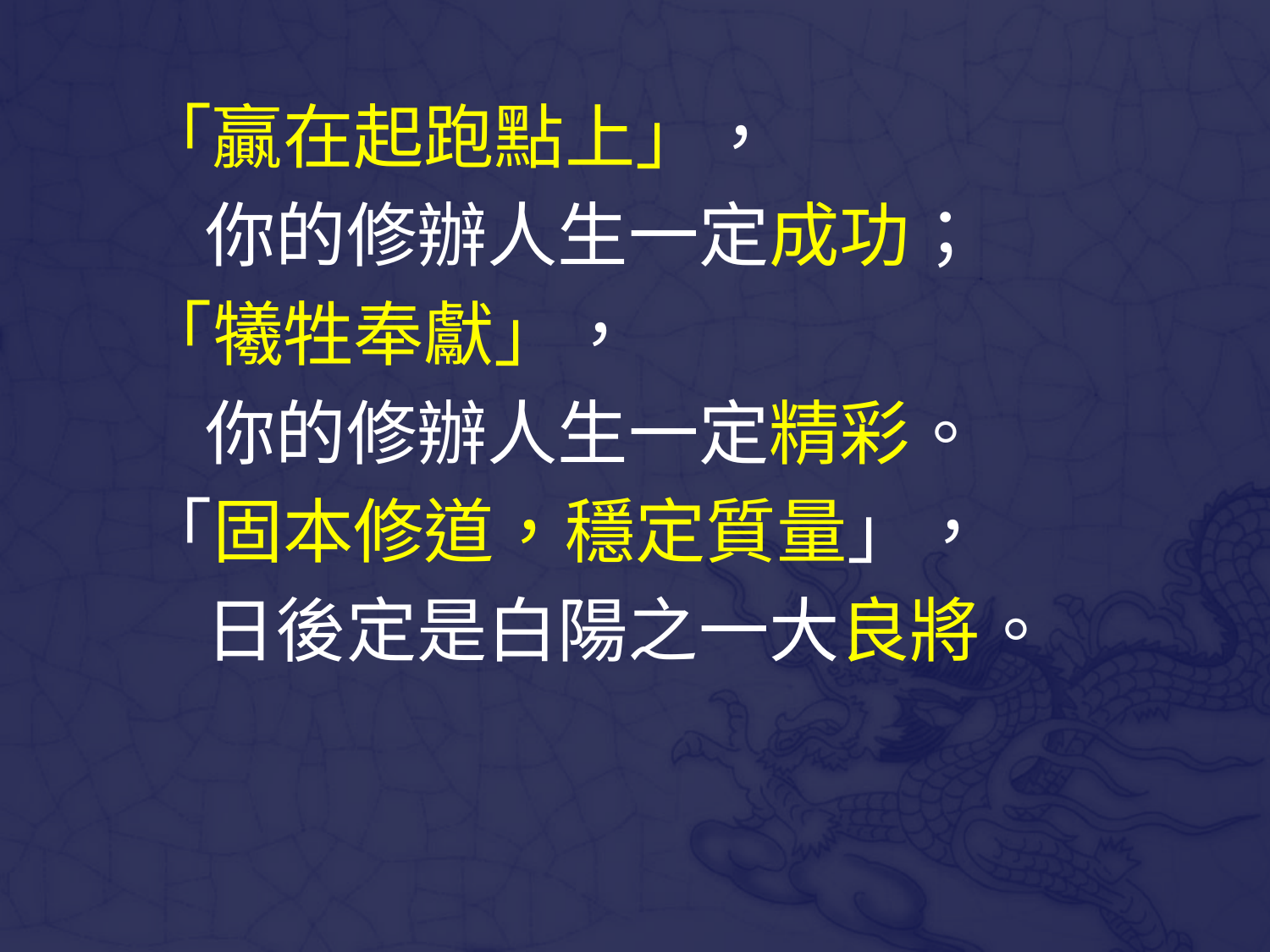

「贏在起跑點上」，
       你的修辦人生一定成功；
   「犧牲奉獻」，
       你的修辦人生一定精彩。
   「固本修道，穩定質量」，
       日後定是白陽之一大良將。